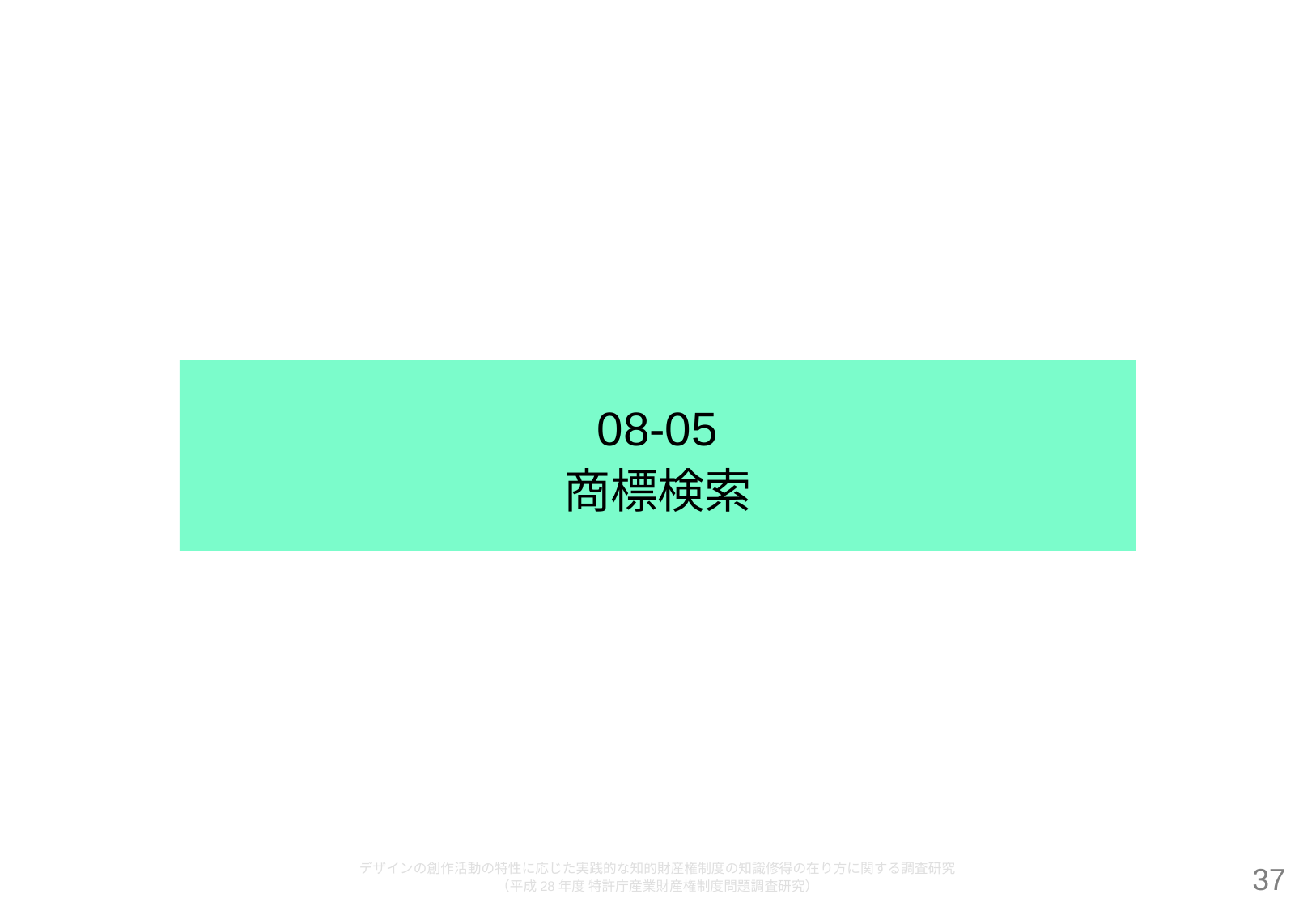

# 08-05 商標検索
デザインの創作活動の特性に応じた実践的な知的財産権制度の知識修得の在り方に関する調査研究
（平成28年度 特許庁産業財産権制度問題調査研究）
37